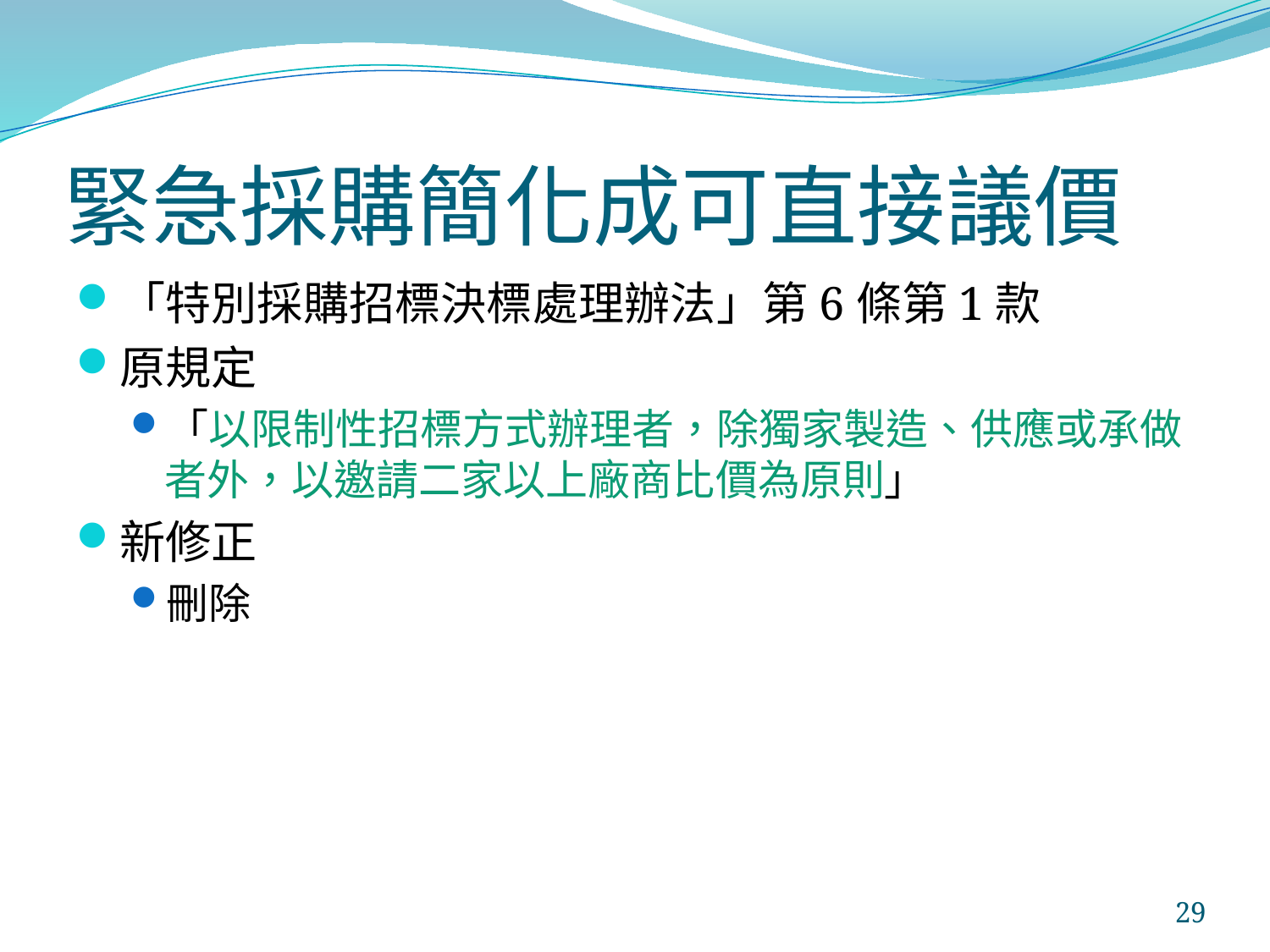

# 緊急採購簡化成可直接議價
「特別採購招標決標處理辦法」第6條第1款
原規定
「以限制性招標方式辦理者，除獨家製造、供應或承做者外，以邀請二家以上廠商比價為原則」
新修正
刪除

29